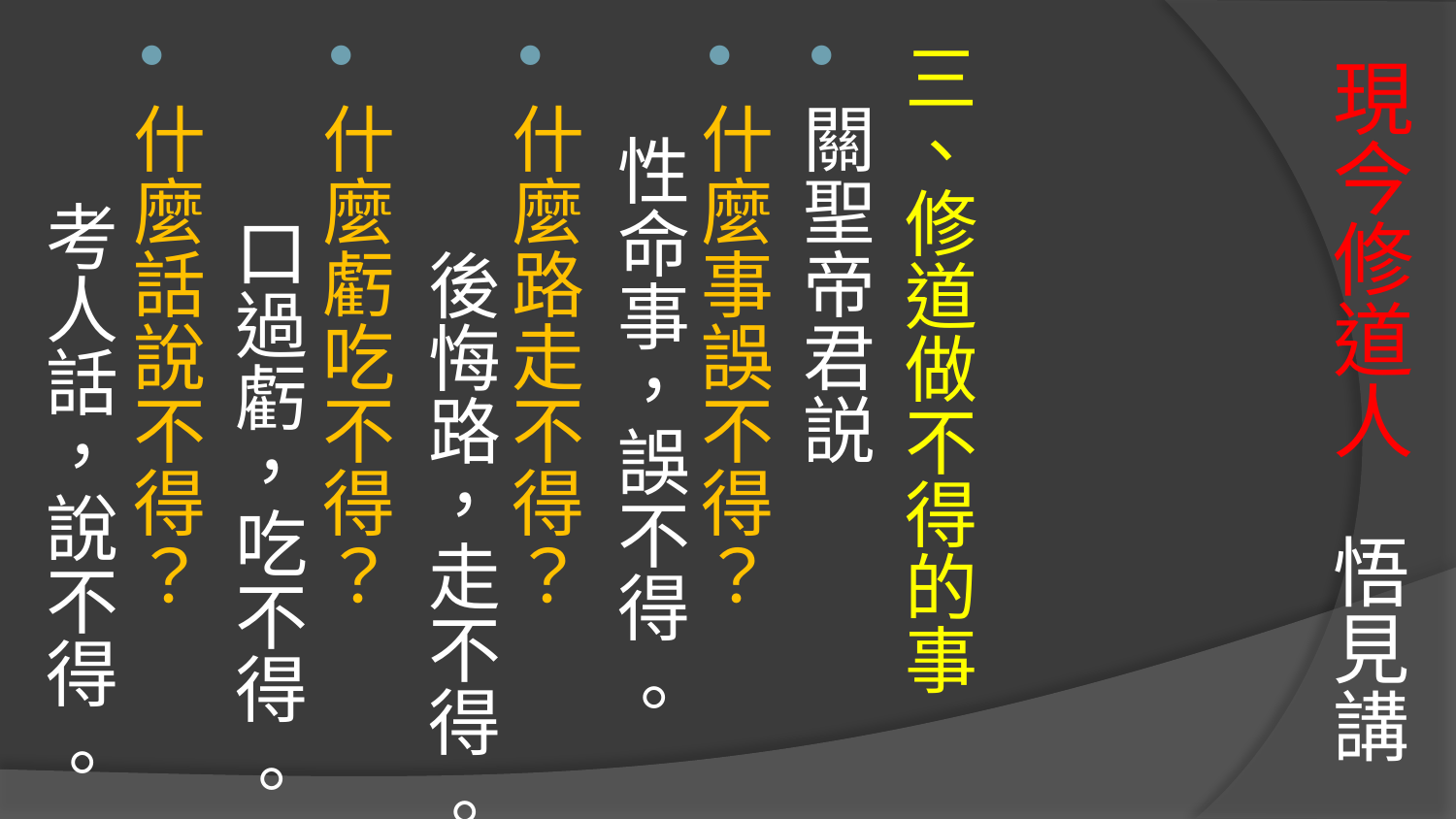

三、修道做不得的事
關聖帝君説
什麼事誤不得？             性命事，誤不得 。
什麼路走不得？                    後悔路，走不得 。
什麼虧吃不得？                  口過虧，吃不得 。
什麼話說不得？                 考人話，說不得 。
# 現今修道人    悟見講